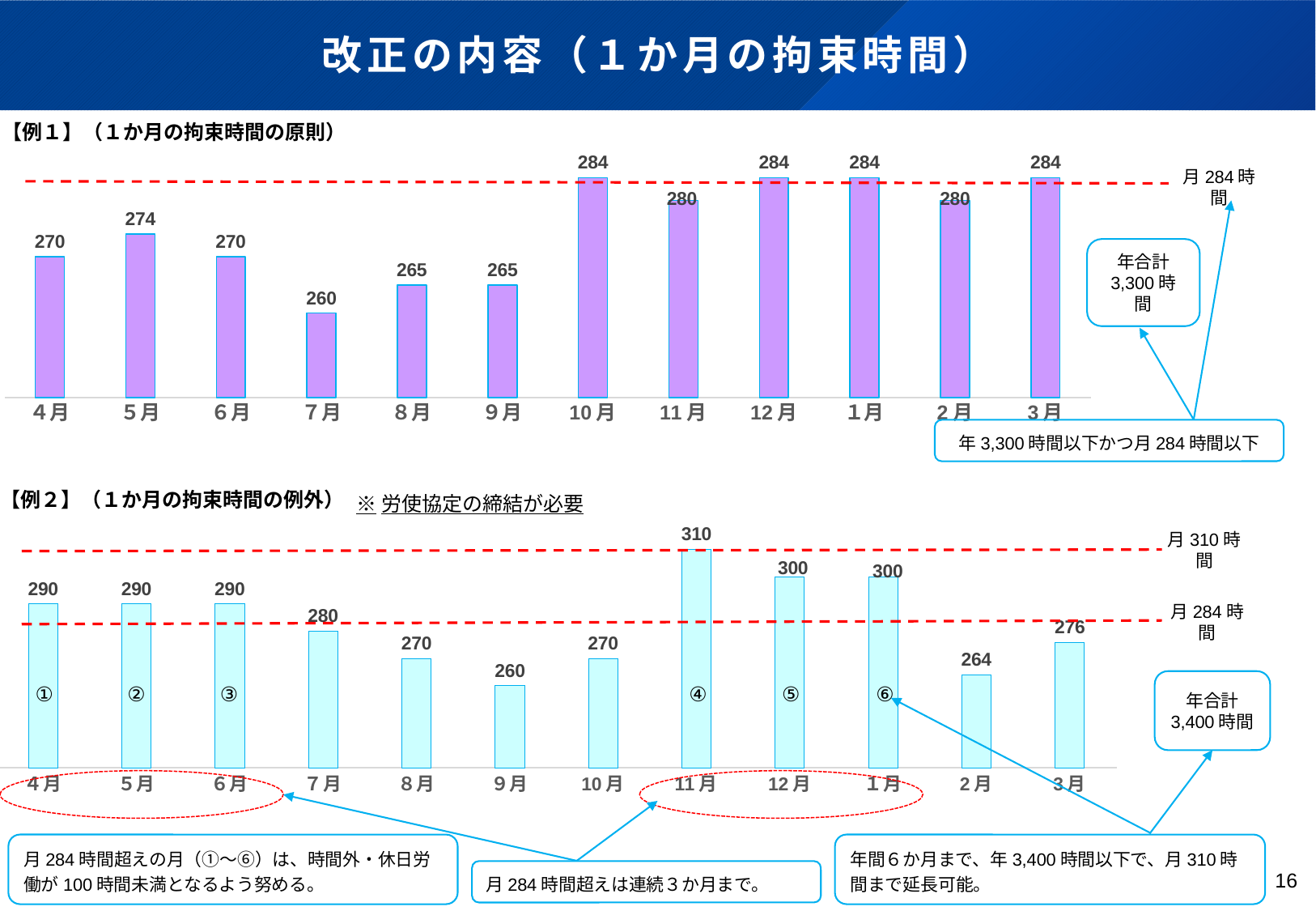

改正の内容（１か月の拘束時間）
【例１】（１か月の拘束時間の原則）

### Chart

| Category | 1月の拘束時間 |
|---|---|
| ４月 | 270.0 |
| ５月 | 274.0 |
| ６月 | 270.0 |
| ７月 | 260.0 |
| ８月 | 265.0 |
| ９月 | 265.0 |
| 10月 | 284.0 |
| 11月 | 280.0 |
| 12月 | 284.0 |
| １月 | 284.0 |
| 2月 | 280.0 |
| 3月 | 284.0 |
月284時間
年合計
3,300時間
年3,300時間以下かつ月284時間以下
※労使協定の締結が必要
【例２】（１か月の拘束時間の例外）

### Chart

| Category | 1月の拘束時間 |
|---|---|
| ４月 | 290.0 |
| ５月 | 290.0 |
| ６月 | 290.0 |
| ７月 | 280.0 |
| ８月 | 270.0 |
| ９月 | 260.0 |
| 10月 | 270.0 |
| 11月 | 310.0 |
| 12月 | 300.0 |
| １月 | 300.0 |
| 2月 | 264.0 |
| 3月 | 276.0 |
月310時間
月284時間
年合計
3,400時間
①
②
③
④
⑤
⑥

月284時間超えの月（①～⑥）は、時間外・休日労働が100時間未満となるよう努める。
年間６か月まで、年3,400時間以下で、月310時間まで延長可能。
月284時間超えは連続３か月まで。
16